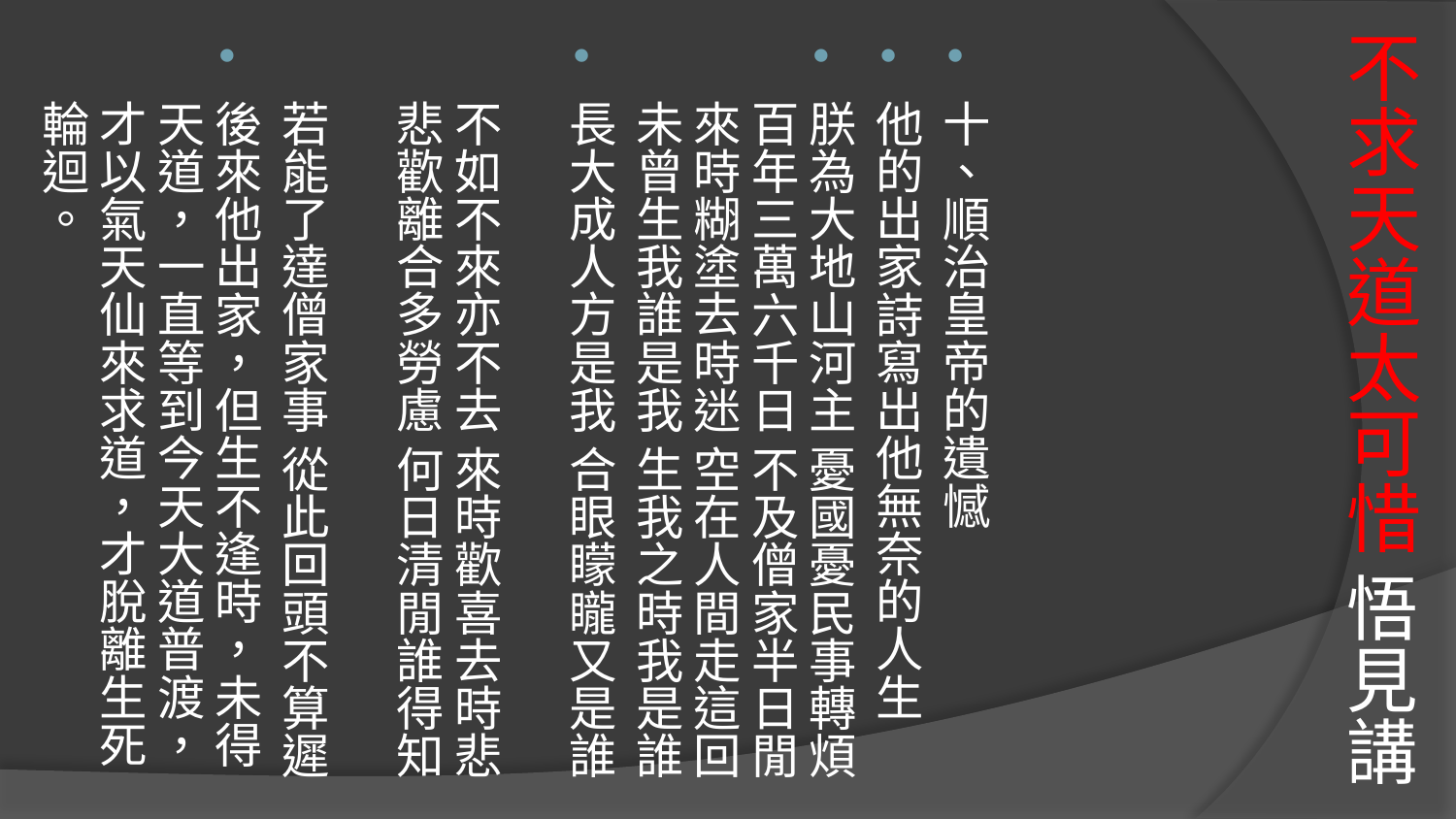

# 不求天道太可惜 悟見講
十、順治皇帝的遺憾
他的出家詩寫出他無奈的人生
朕為大地山河主 憂國憂民事轉煩
百年三萬六千日 不及僧家半日閒
來時糊塗去時迷 空在人間走這回
未曾生我誰是我 生我之時我是誰
長大成人方是我 合眼矇矓又是誰 
不如不來亦不去 來時歡喜去時悲
悲歡離合多勞慮 何日清閒誰得知 
若能了達僧家事 從此回頭不算遲
後來他出家，但生不逢時，未得天道，一直等到今天大道普渡，才以氣天仙來求道，才脫離生死輪迴。